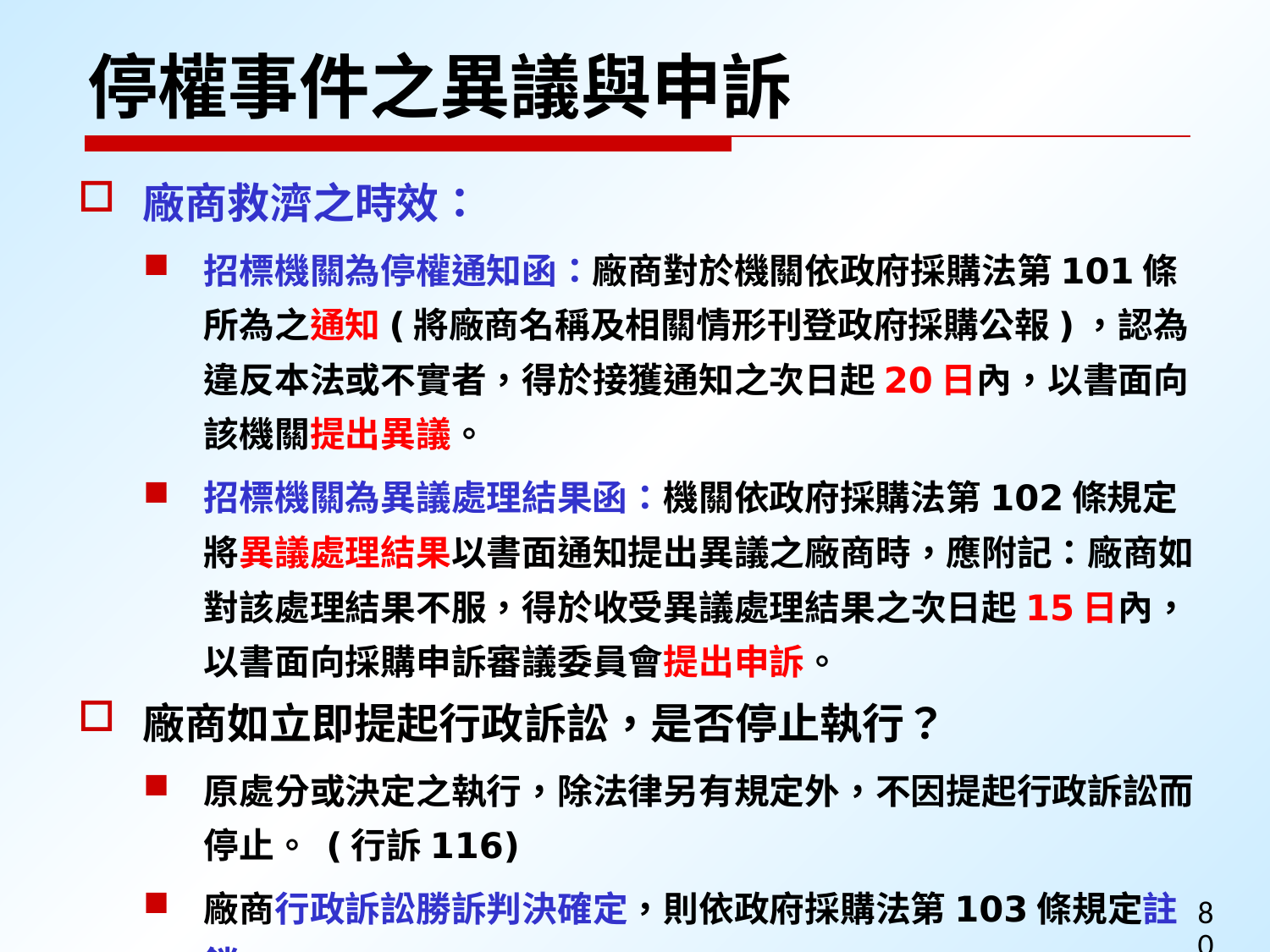

停權事件之異議與申訴
廠商救濟之時效：
招標機關為停權通知函：廠商對於機關依政府採購法第101條所為之通知(將廠商名稱及相關情形刊登政府採購公報)，認為違反本法或不實者，得於接獲通知之次日起20日內，以書面向該機關提出異議。
招標機關為異議處理結果函：機關依政府採購法第102條規定將異議處理結果以書面通知提出異議之廠商時，應附記：廠商如對該處理結果不服，得於收受異議處理結果之次日起15日內，以書面向採購申訴審議委員會提出申訴。
廠商如立即提起行政訴訟，是否停止執行？
原處分或決定之執行，除法律另有規定外，不因提起行政訴訟而停止。 (行訴116)
廠商行政訴訟勝訴判決確定，則依政府採購法第103條規定註銷